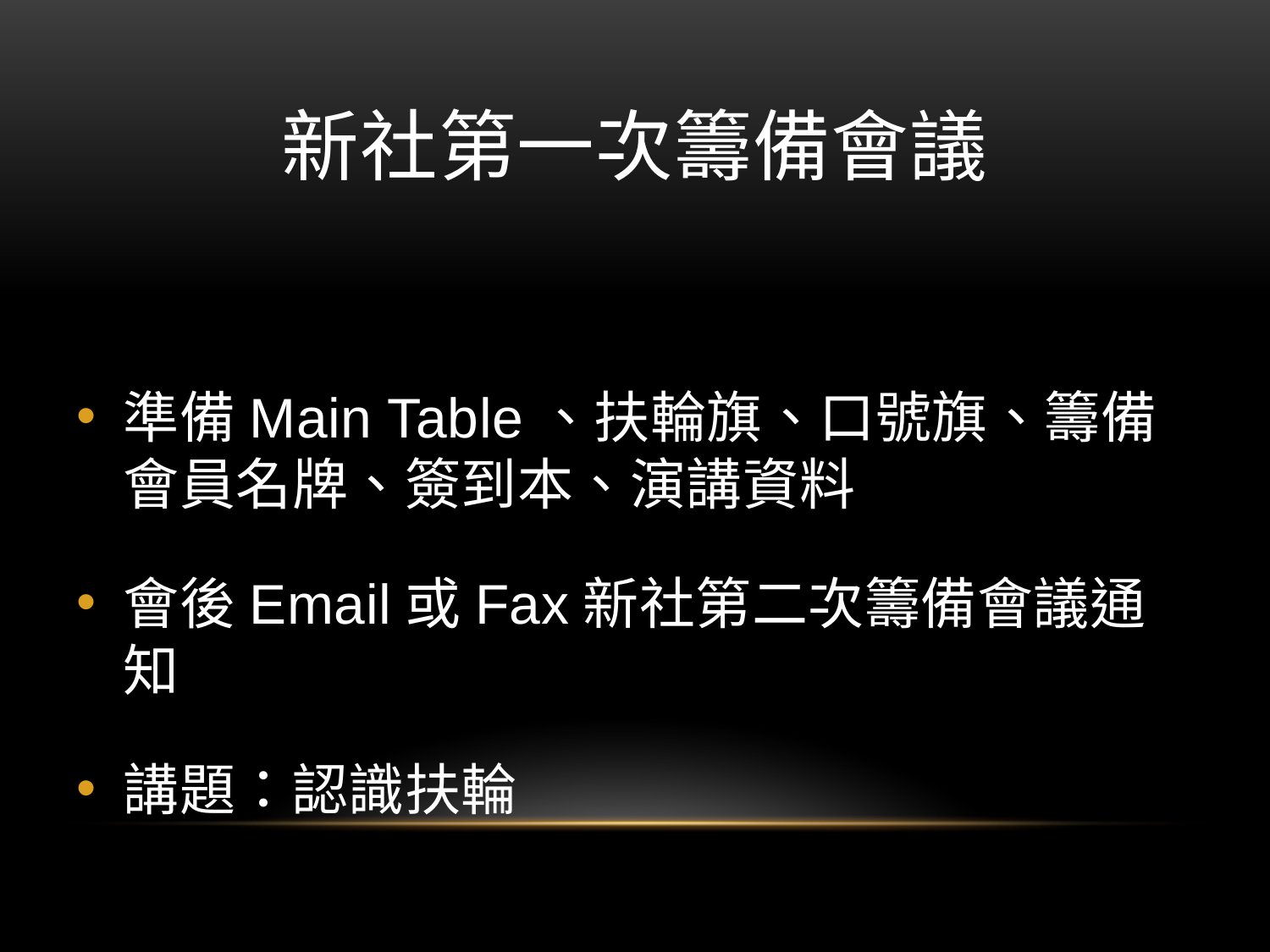

# 新社第一次籌備會議

準備Main Table、扶輪旗、口號旗、籌備會員名牌、簽到本、演講資料
會後Email或Fax新社第二次籌備會議通知
講題：認識扶輪